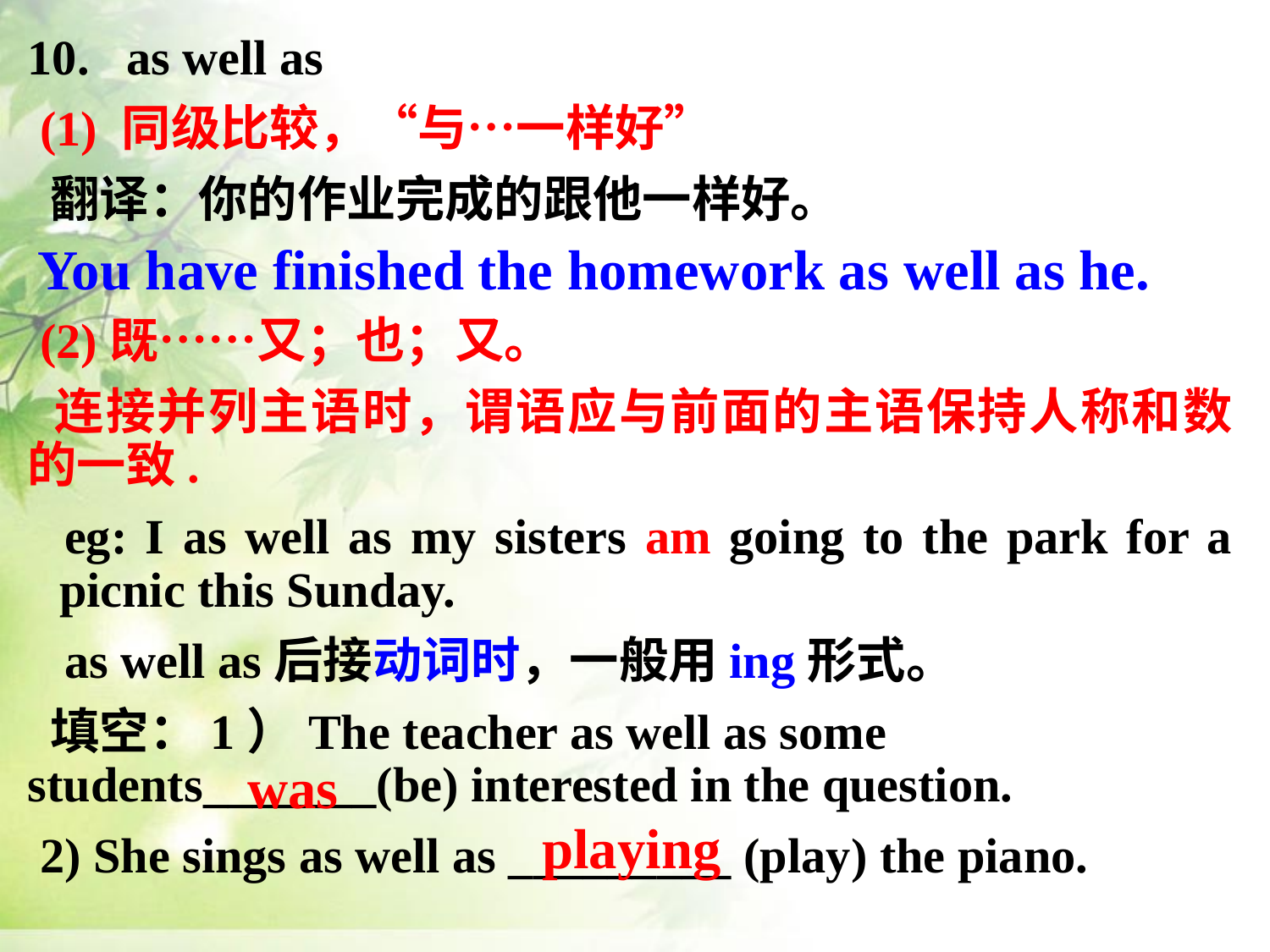

10.   as well as
 (1) 同级比较，“与…一样好”
 翻译：你的作业完成的跟他一样好。

 (2)既……又；也；又。
 连接并列主语时，谓语应与前面的主语保持人称和数的一致.
  eg: I as well as my sisters am going to the park for a picnic this Sunday.
   as well as后接动词时，一般用ing形式。
 填空：1）The teacher as well as some students_______(be) interested in the question.
 2) She sings as well as _________ (play) the piano.

You have finished the homework as well as he.
was
playing